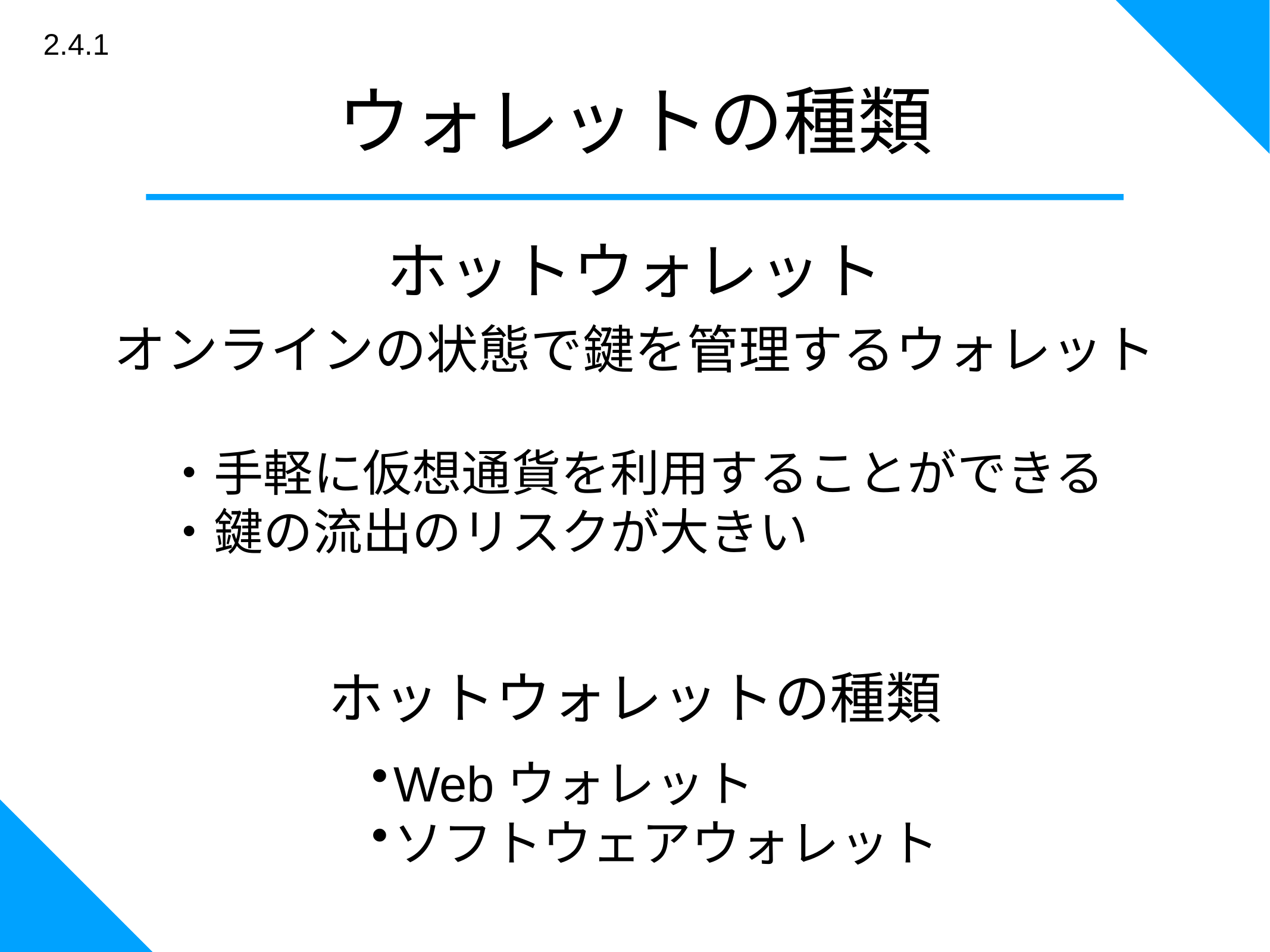

2.4.1
ウォレットの種類
ホットウォレット
オンラインの状態で鍵を管理するウォレット
・手軽に仮想通貨を利用することができる
・鍵の流出のリスクが大きい
ホットウォレットの種類
Webウォレット
ソフトウェアウォレット